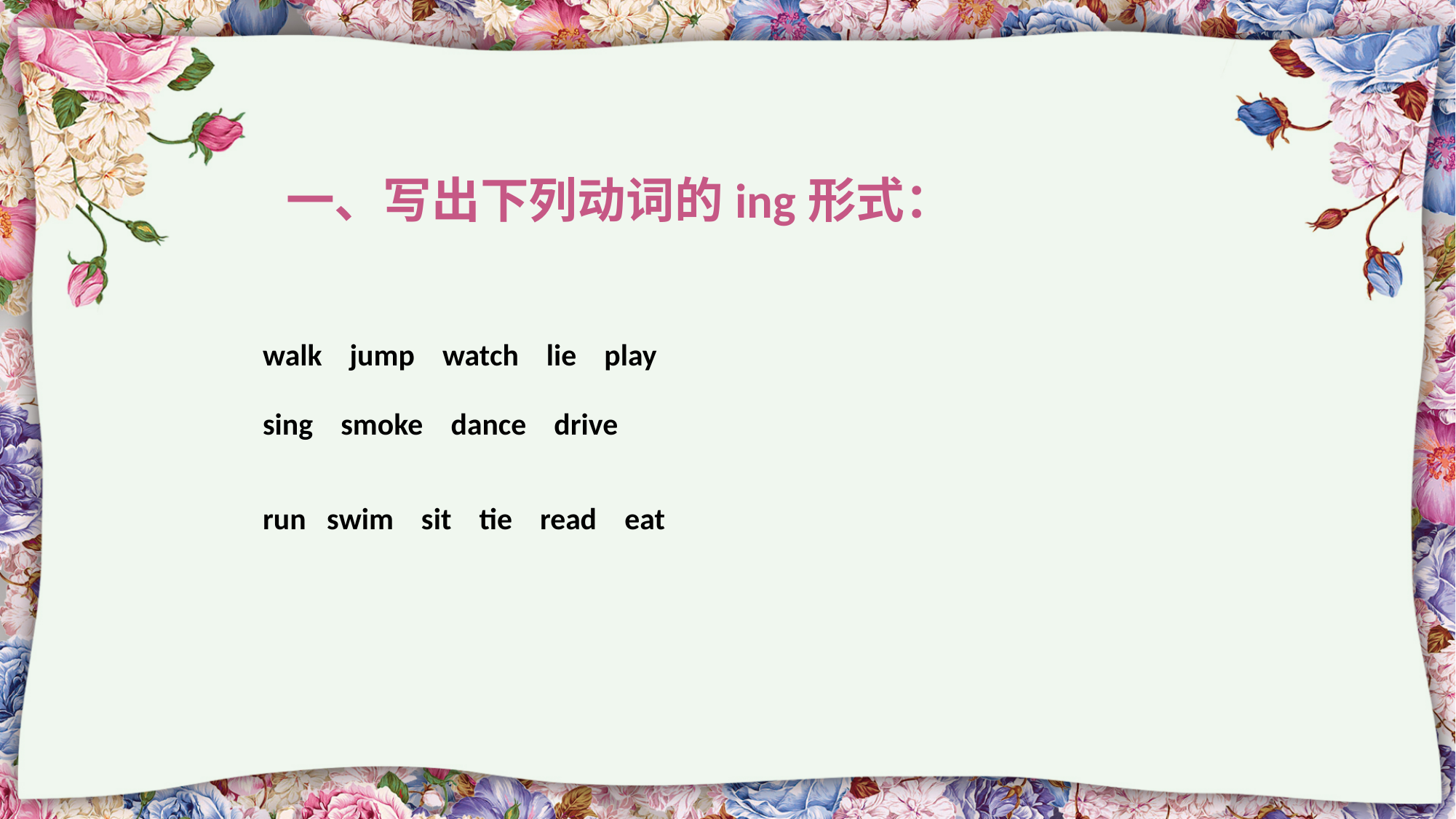

一、写出下列动词的ing形式：
walk    jump    watch    lie    play
sing    smoke    dance    drive
run   swim    sit    tie    read    eat